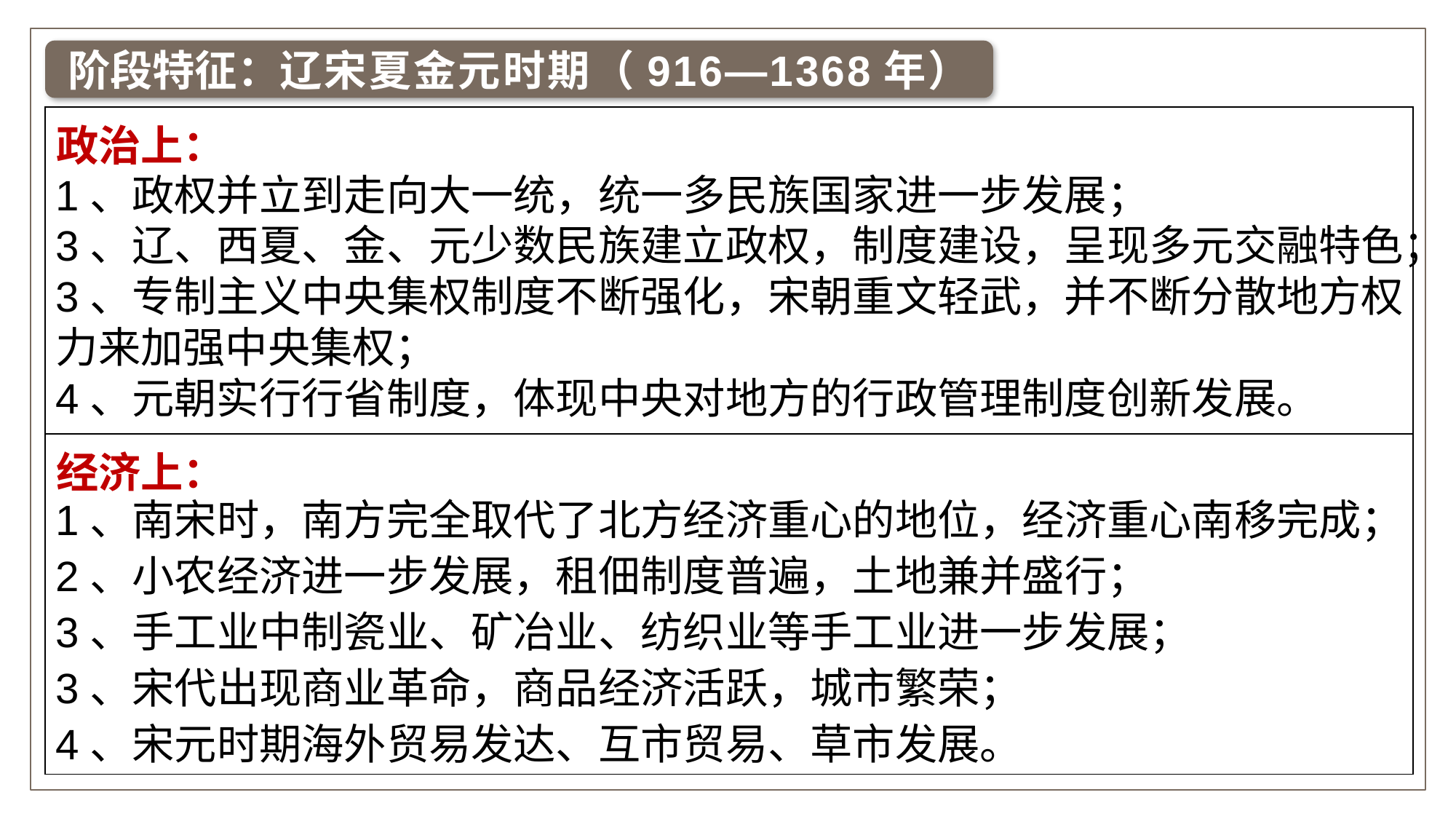

阶段特征：辽宋夏金元时期（916—1368年）
| 政治上： |
| --- |
| 经济上： |
1、政权并立到走向大一统，统一多民族国家进一步发展；
3、辽、西夏、金、元少数民族建立政权，制度建设，呈现多元交融特色；
3、专制主义中央集权制度不断强化，宋朝重文轻武，并不断分散地方权力来加强中央集权；
4、元朝实行行省制度，体现中央对地方的行政管理制度创新发展。
1、南宋时，南方完全取代了北方经济重心的地位，经济重心南移完成；
2、小农经济进一步发展，租佃制度普遍，土地兼并盛行；
3、手工业中制瓷业、矿冶业、纺织业等手工业进一步发展；
3、宋代出现商业革命，商品经济活跃，城市繁荣；
4、宋元时期海外贸易发达、互市贸易、草市发展。